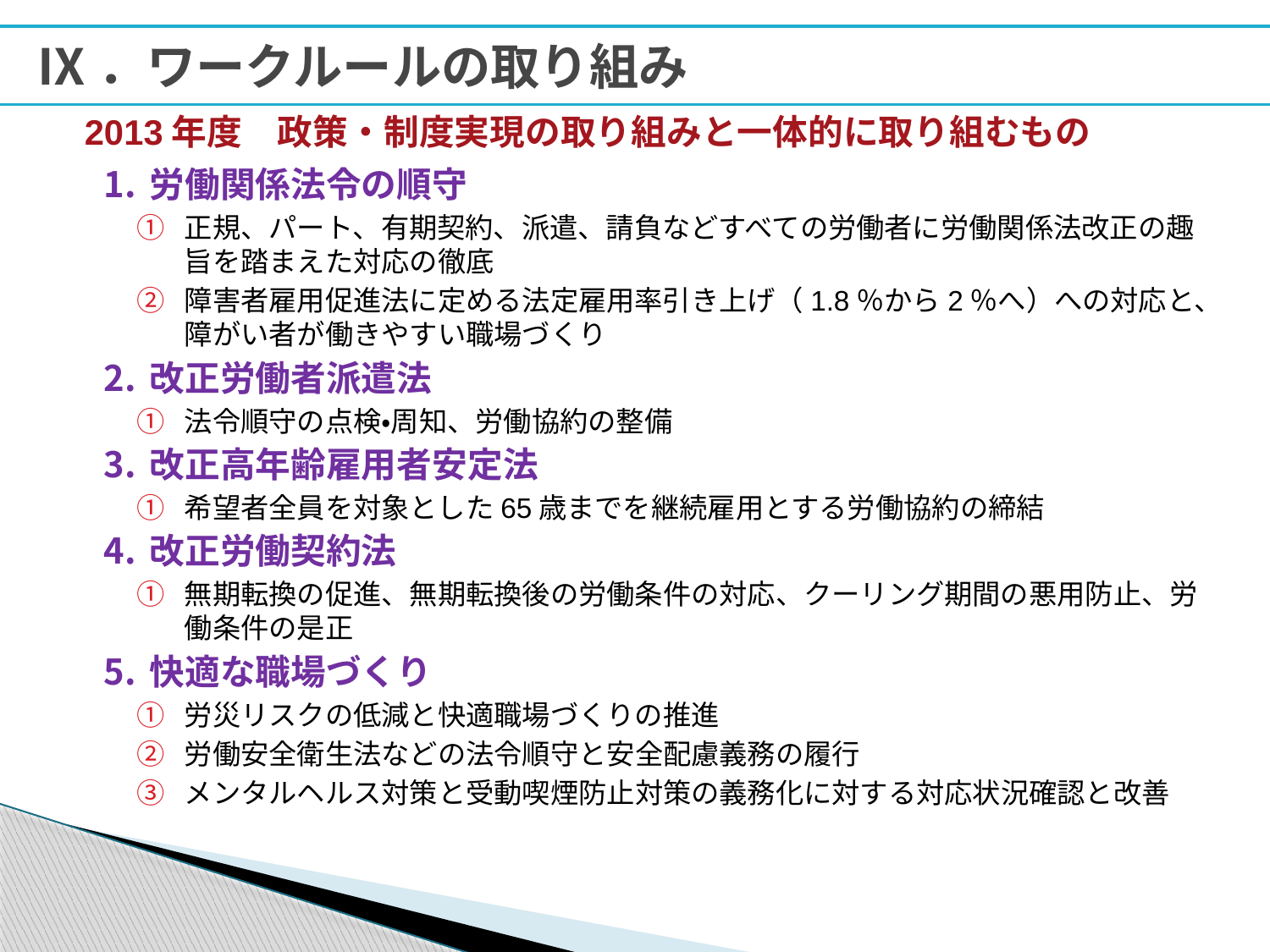

# Ⅸ．ワークルールの取り組み
2013年度　政策・制度実現の取り組みと一体的に取り組むもの
労働関係法令の順守
正規、パート、有期契約、派遣、請負などすべての労働者に労働関係法改正の趣旨を踏まえた対応の徹底
障害者雇用促進法に定める法定雇用率引き上げ（1.8％から2％へ）への対応と、障がい者が働きやすい職場づくり
改正労働者派遣法
法令順守の点検・周知、労働協約の整備
改正高年齢雇用者安定法
希望者全員を対象とした65歳までを継続雇用とする労働協約の締結
改正労働契約法
無期転換の促進、無期転換後の労働条件の対応、クーリング期間の悪用防止、労働条件の是正
快適な職場づくり
労災リスクの低減と快適職場づくりの推進
労働安全衛生法などの法令順守と安全配慮義務の履行
メンタルヘルス対策と受動喫煙防止対策の義務化に対する対応状況確認と改善